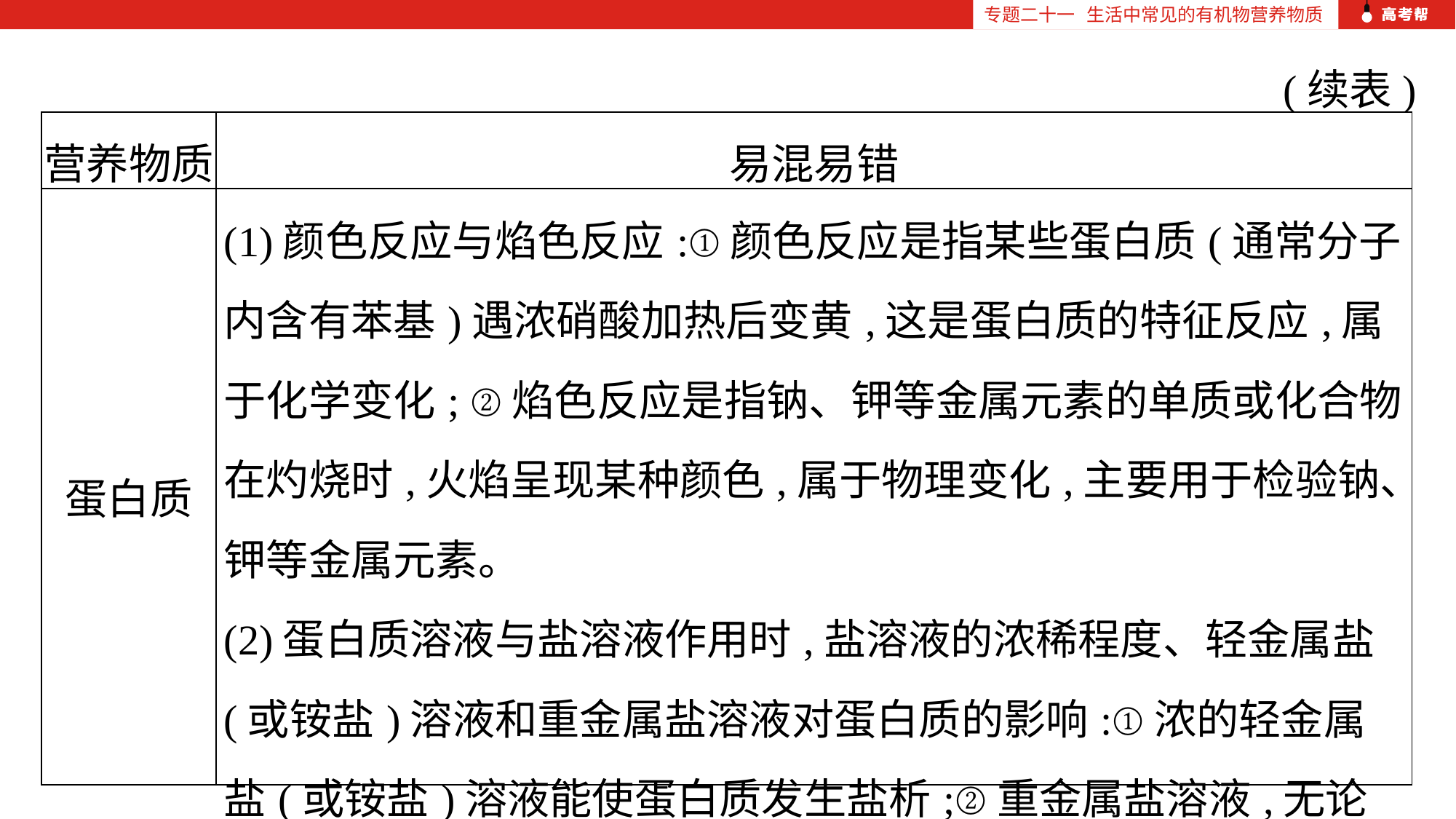

专题二十一   生活中常见的有机物营养物质
(续表)
| 营养物质 | 易混易错 |
| --- | --- |
| 蛋白质 | (1)颜色反应与焰色反应:①颜色反应是指某些蛋白质(通常分子内含有苯基)遇浓硝酸加热后变黄,这是蛋白质的特征反应,属于化学变化; ②焰色反应是指钠、钾等金属元素的单质或化合物在灼烧时,火焰呈现某种颜色,属于物理变化,主要用于检验钠、钾等金属元素。 (2)蛋白质溶液与盐溶液作用时,盐溶液的浓稀程度、轻金属盐(或铵盐)溶液和重金属盐溶液对蛋白质的影响:①浓的轻金属盐(或铵盐)溶液能使蛋白质发生盐析;②重金属盐溶液,无论是浓溶液还是稀溶液,均能使蛋白质变性 |